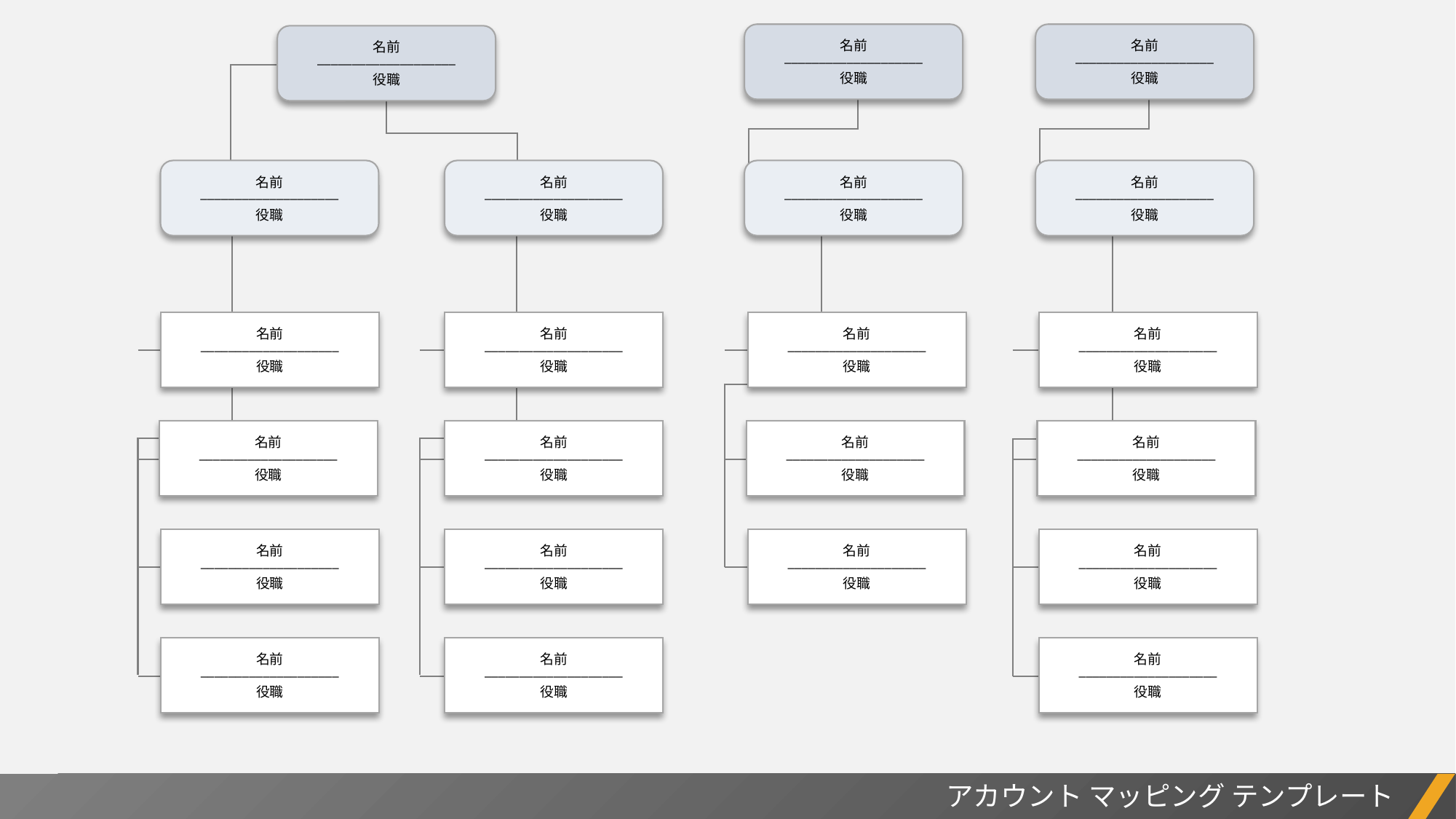

名前
––––––––––––––––––––
役職
名前
––––––––––––––––––––
役職
名前
––––––––––––––––––––
役職
名前
––––––––––––––––––––
役職
名前
––––––––––––––––––––
役職
名前
––––––––––––––––––––
役職
名前
––––––––––––––––––––
役職
名前
––––––––––––––––––––
役職
名前
––––––––––––––––––––
役職
名前
––––––––––––––––––––
役職
名前
––––––––––––––––––––
役職
名前
––––––––––––––––––––
役職
名前
––––––––––––––––––––
役職
名前
––––––––––––––––––––
役職
名前
––––––––––––––––––––
役職
名前
––––––––––––––––––––
役職
名前
––––––––––––––––––––
役職
名前
––––––––––––––––––––
役職
名前
––––––––––––––––––––
役職
名前
––––––––––––––––––––
役職
名前
––––––––––––––––––––
役職
名前
––––––––––––––––––––
役職
アカウント マッピング テンプレート